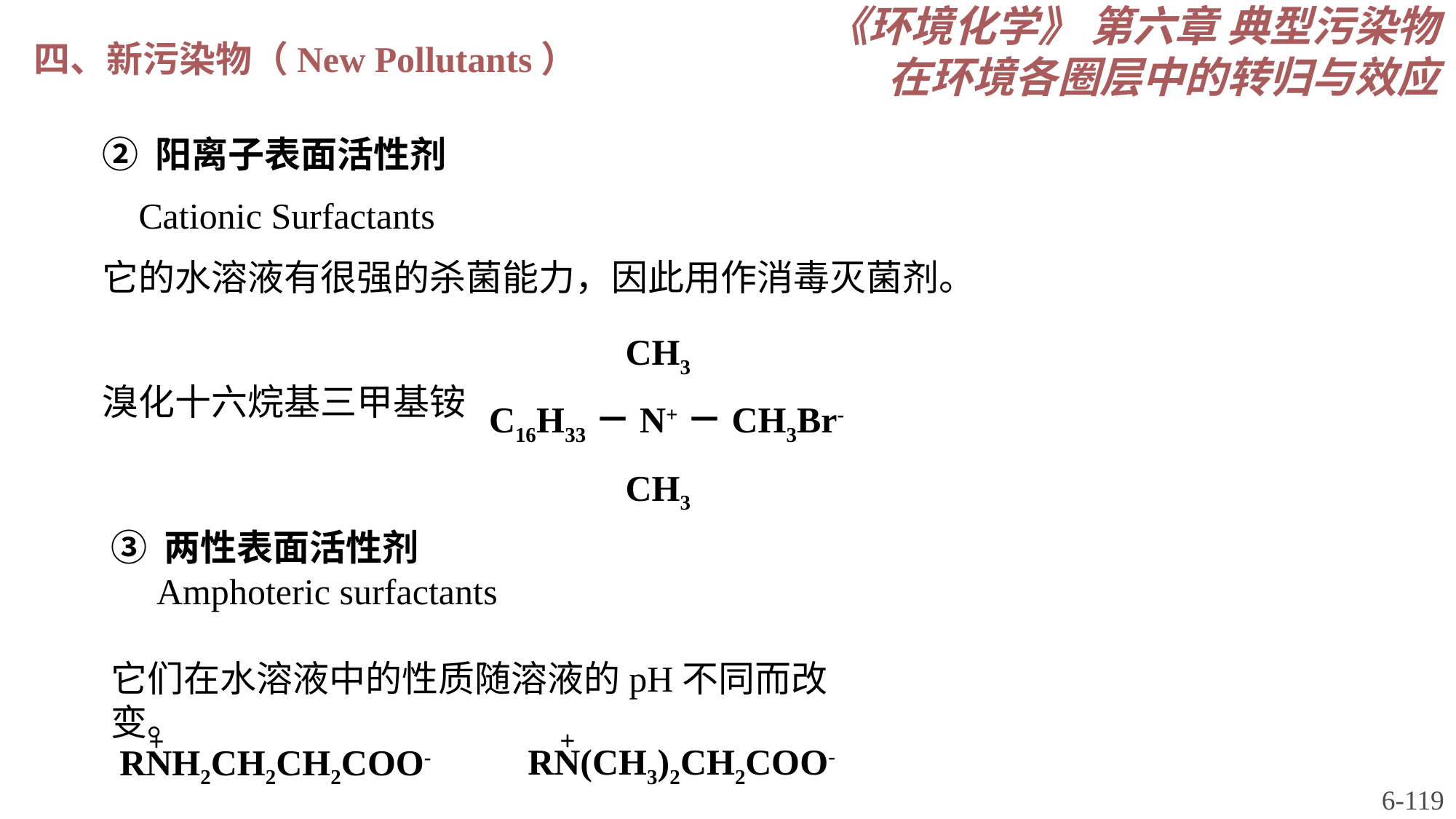

《环境化学》 第六章 典型污染物在环境各圈层中的转归与效应
四、新污染物（New Pollutants）
② 阳离子表面活性剂
    Cationic Surfactants
它的水溶液有很强的杀菌能力，因此用作消毒灭菌剂。

溴化十六烷基三甲基铵
               CH3
C16H33－N+－CH3Br-
               CH3
③ 两性表面活性剂
     Amphoteric surfactants

它们在水溶液中的性质随溶液的pH不同而改变。
+
RN(CH3)2CH2COO-
+
RNH2CH2CH2COO-
6-119